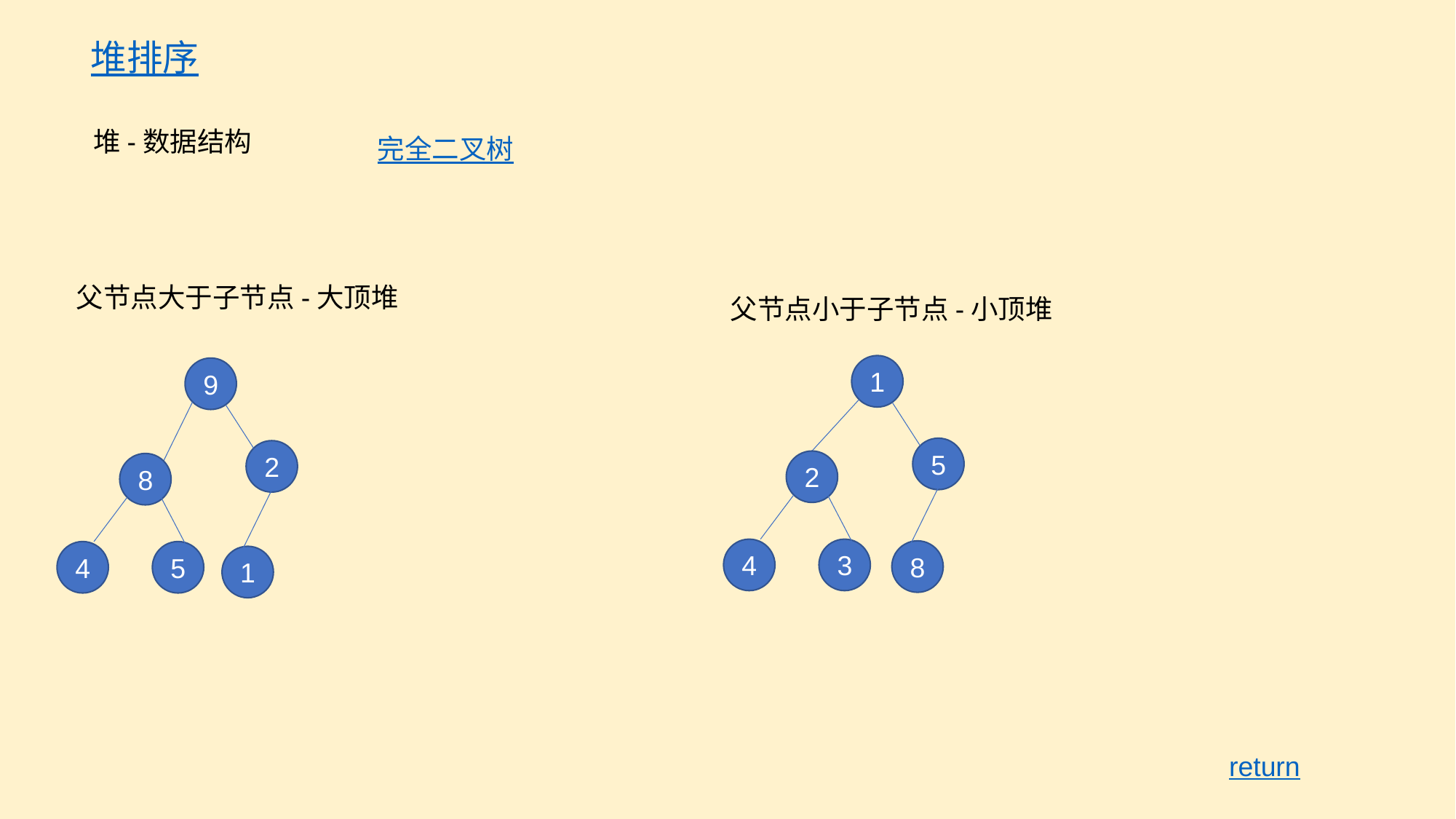

堆排序

堆-数据结构
完全二叉树
父节点大于子节点-大顶堆
父节点小于子节点-小顶堆
1
9
5
2
2
8
4
3
8
4
5
1
return